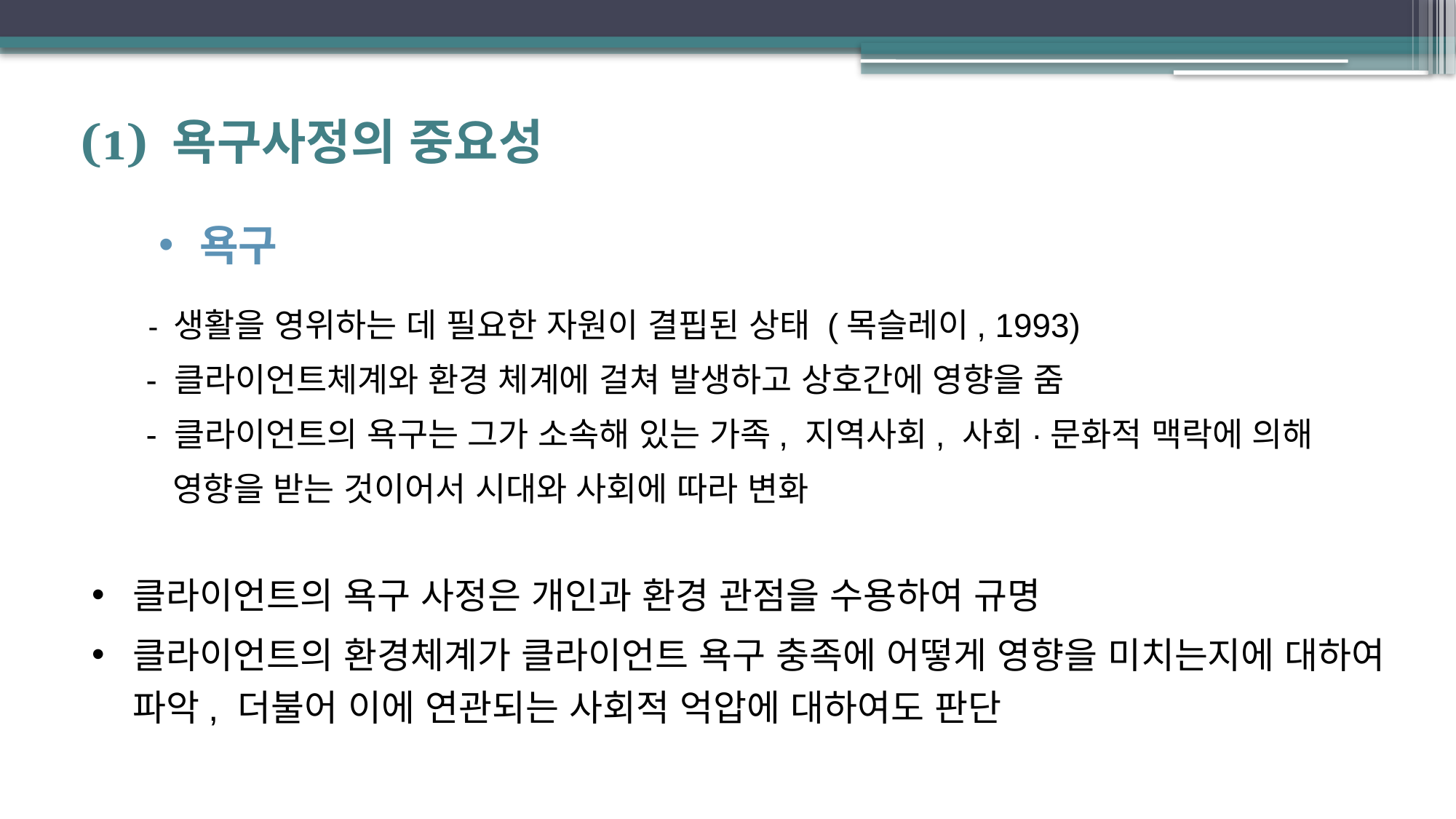

(1) 욕구사정의 중요성
욕구
        - 생활을 영위하는 데 필요한 자원이 결핍된 상태 (목슬레이, 1993)
       - 클라이언트체계와 환경 체계에 걸쳐 발생하고 상호간에 영향을 줌
       - 클라이언트의 욕구는 그가 소속해 있는 가족, 지역사회, 사회·문화적 맥락에 의해
         영향을 받는 것이어서 시대와 사회에 따라 변화
클라이언트의 욕구 사정은 개인과 환경 관점을 수용하여 규명
클라이언트의 환경체계가 클라이언트 욕구 충족에 어떻게 영향을 미치는지에 대하여 파악, 더불어 이에 연관되는 사회적 억압에 대하여도 판단